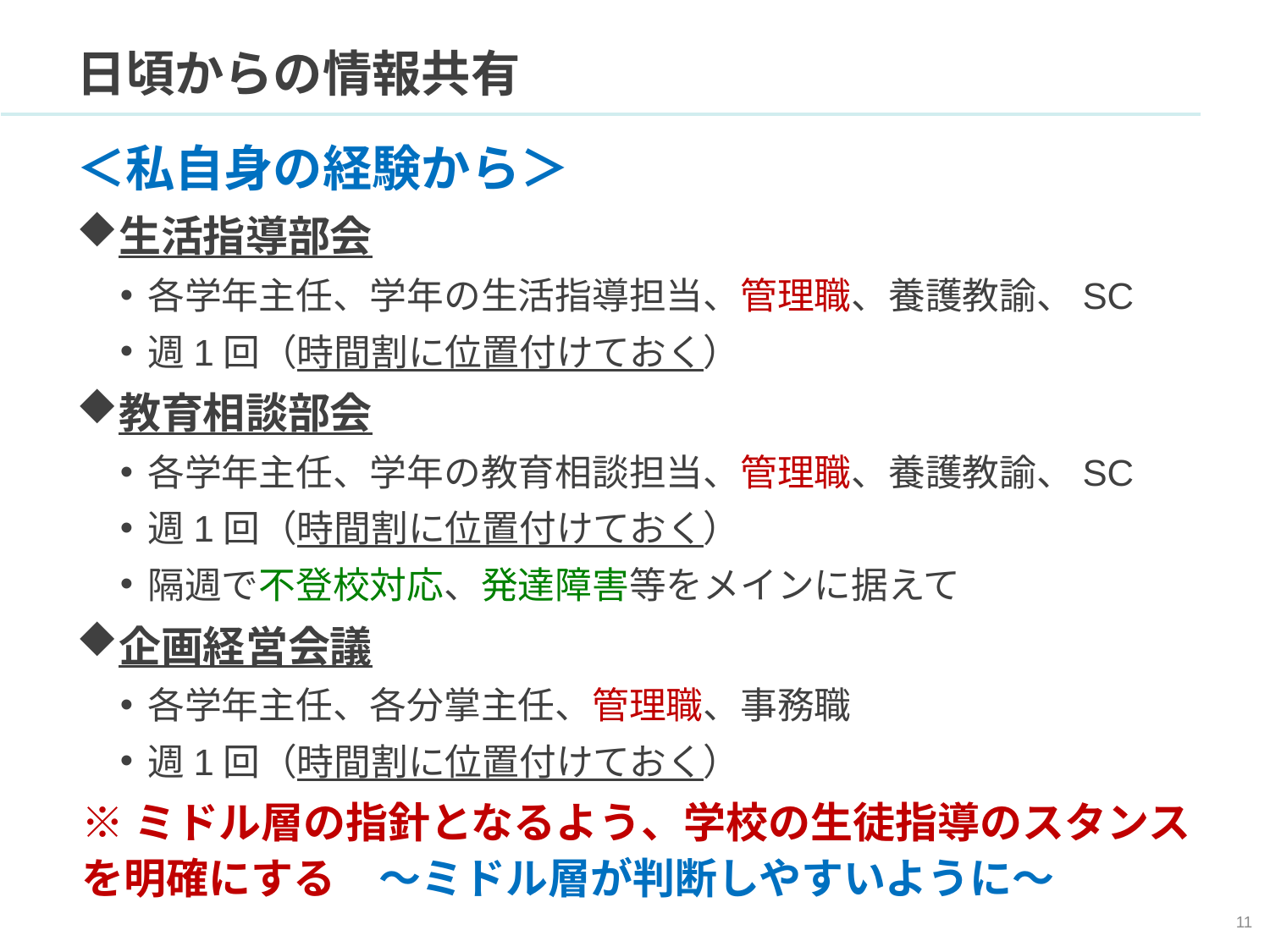

# 日頃からの情報共有
＜私自身の経験から＞
生活指導部会
各学年主任、学年の生活指導担当、管理職、養護教諭、SC
週1回（時間割に位置付けておく）
教育相談部会
各学年主任、学年の教育相談担当、管理職、養護教諭、SC
週1回（時間割に位置付けておく）
隔週で不登校対応、発達障害等をメインに据えて
企画経営会議
各学年主任、各分掌主任、管理職、事務職
週1回（時間割に位置付けておく）
※ミドル層の指針となるよう、学校の生徒指導のスタンスを明確にする　～ミドル層が判断しやすいように～
11